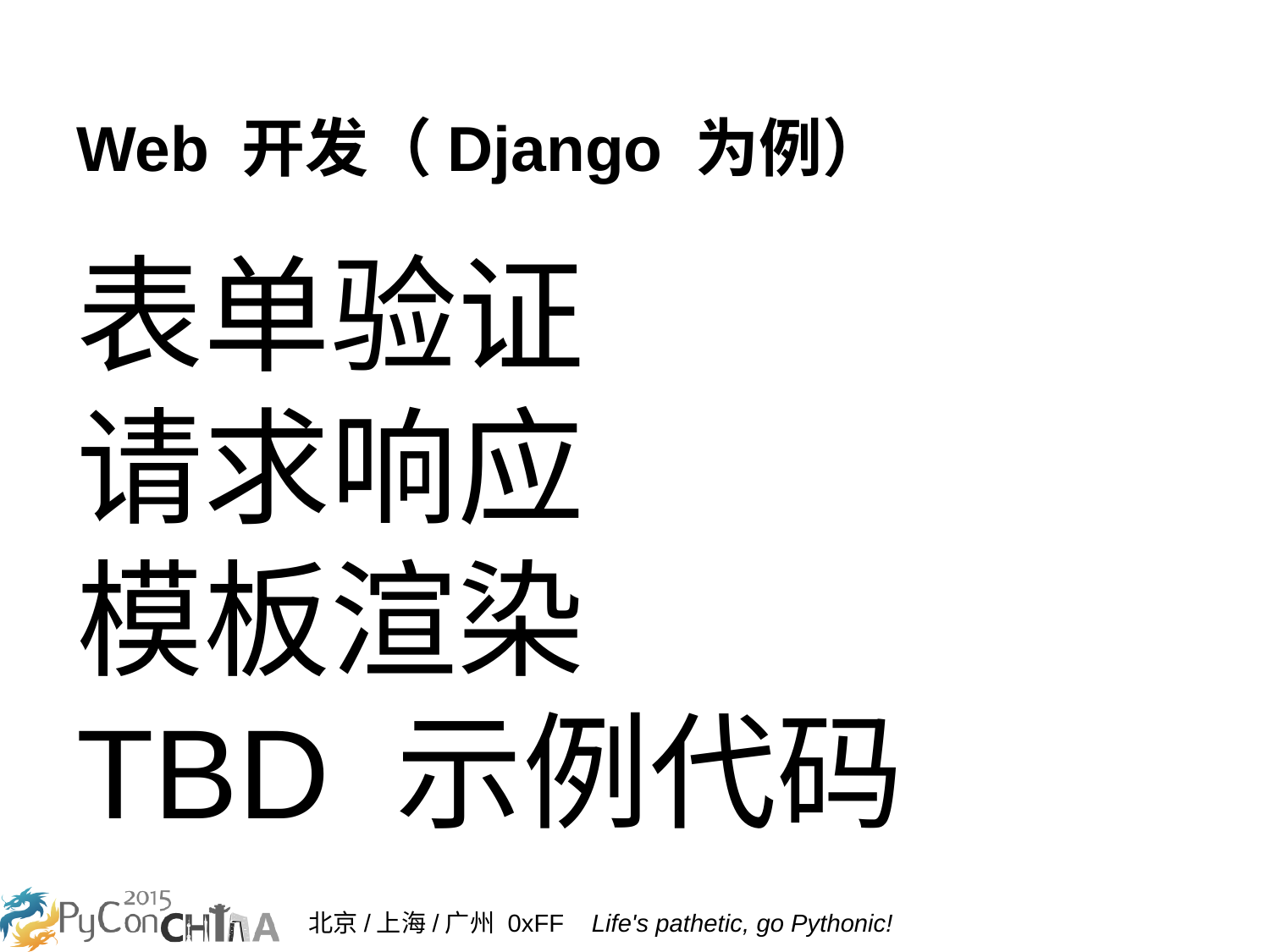

# Web 开发（Django 为例）
表单验证
请求响应
模板渲染
TBD 示例代码